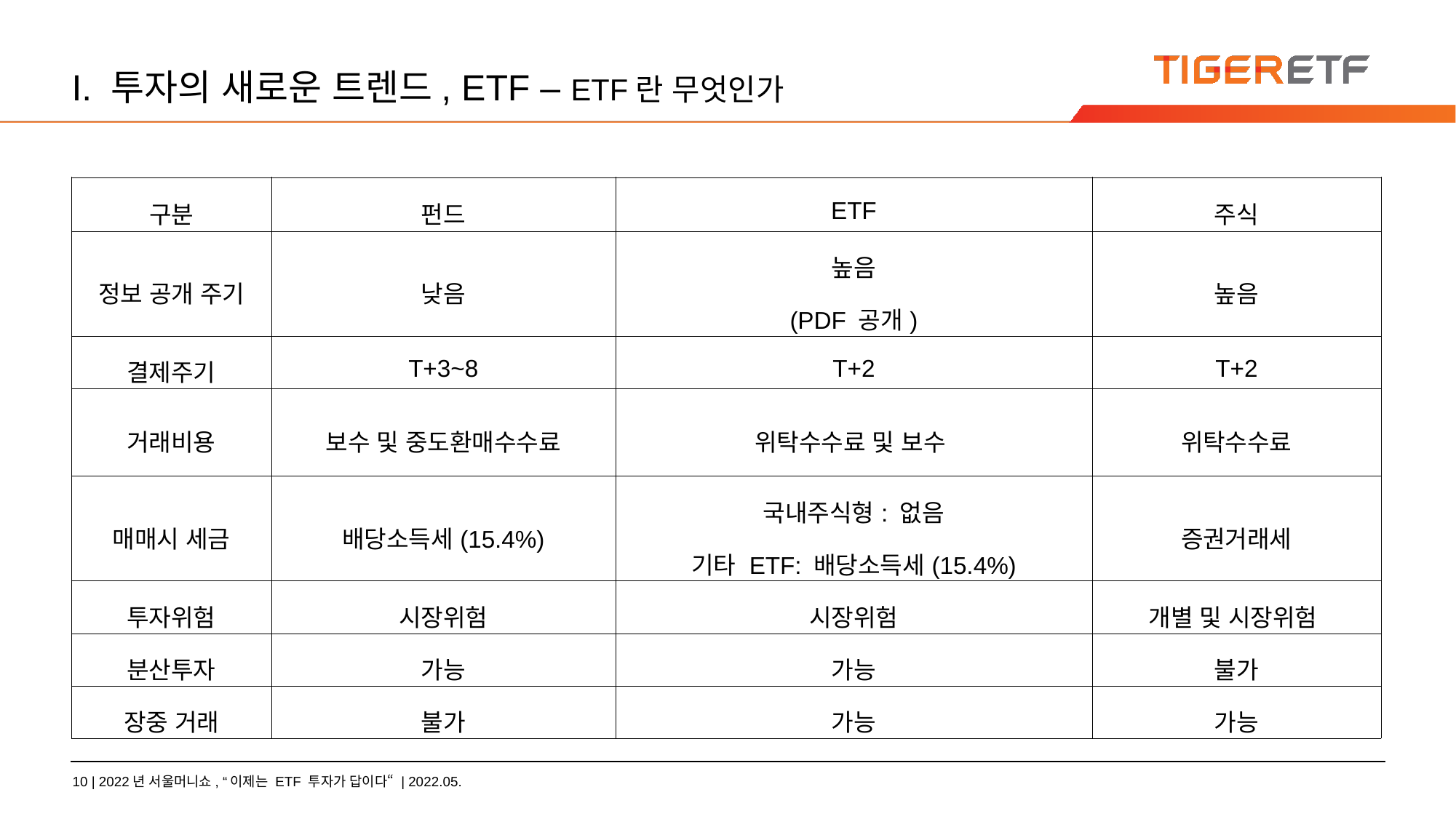

# I. 투자의 새로운 트렌드, ETF – ETF란 무엇인가
| 구분 | 펀드 | ETF | 주식 |
| --- | --- | --- | --- |
| 정보 공개 주기 | 낮음 | 높음 (PDF 공개) | 높음 |
| 결제주기 | T+3~8 | T+2 | T+2 |
| 거래비용 | 보수 및 중도환매수수료 | 위탁수수료 및 보수 | 위탁수수료 |
| 매매시 세금 | 배당소득세(15.4%) | 국내주식형: 없음 기타 ETF: 배당소득세(15.4%) | 증권거래세 |
| 투자위험 | 시장위험 | 시장위험 | 개별 및 시장위험 |
| 분산투자 | 가능 | 가능 | 불가 |
| 장중 거래 | 불가 | 가능 | 가능 |